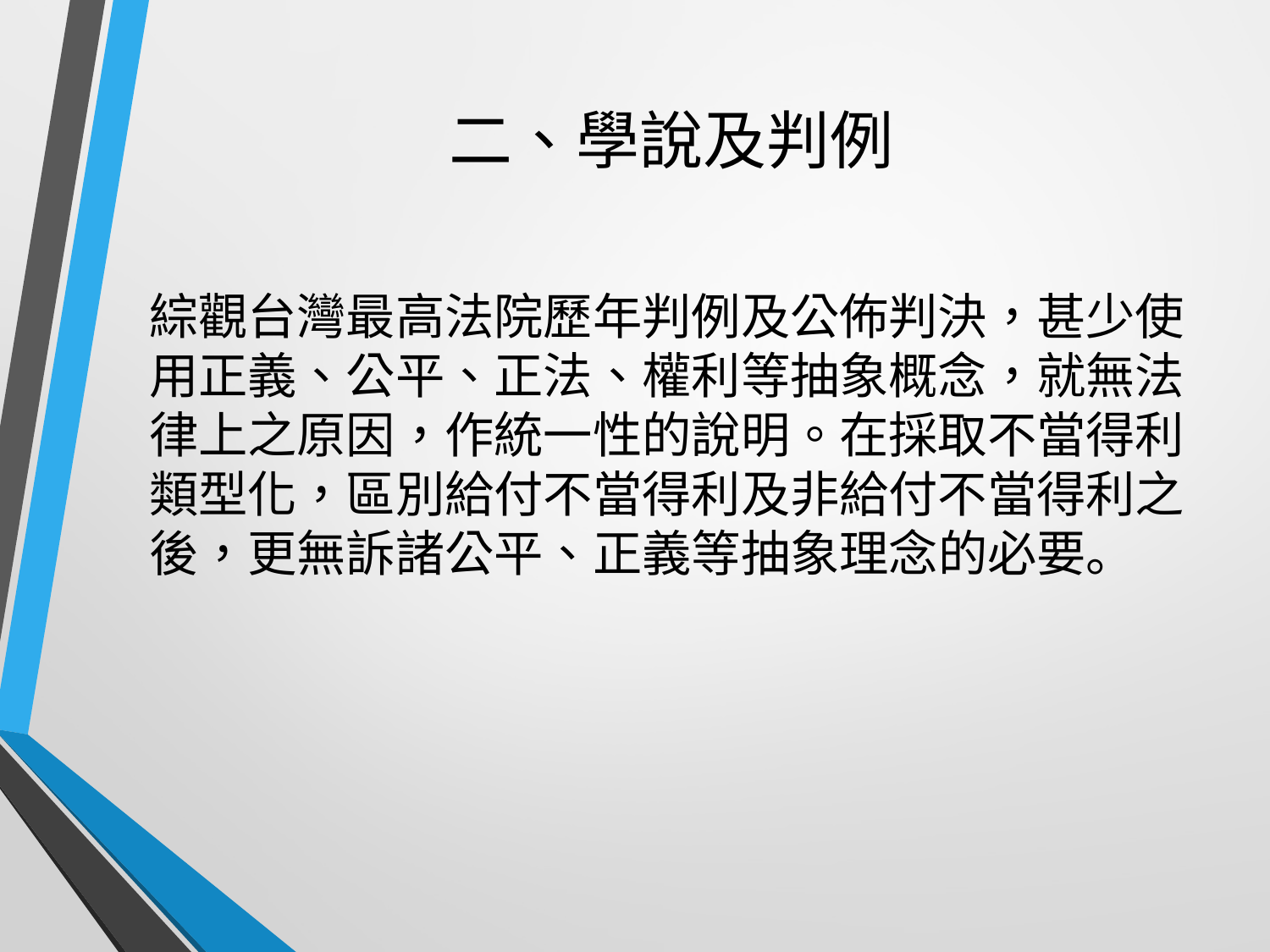

# 二、學說及判例
綜觀台灣最高法院歷年判例及公佈判決，甚少使用正義、公平、正法、權利等抽象概念，就無法律上之原因，作統一性的說明。在採取不當得利類型化，區別給付不當得利及非給付不當得利之後，更無訴諸公平、正義等抽象理念的必要。